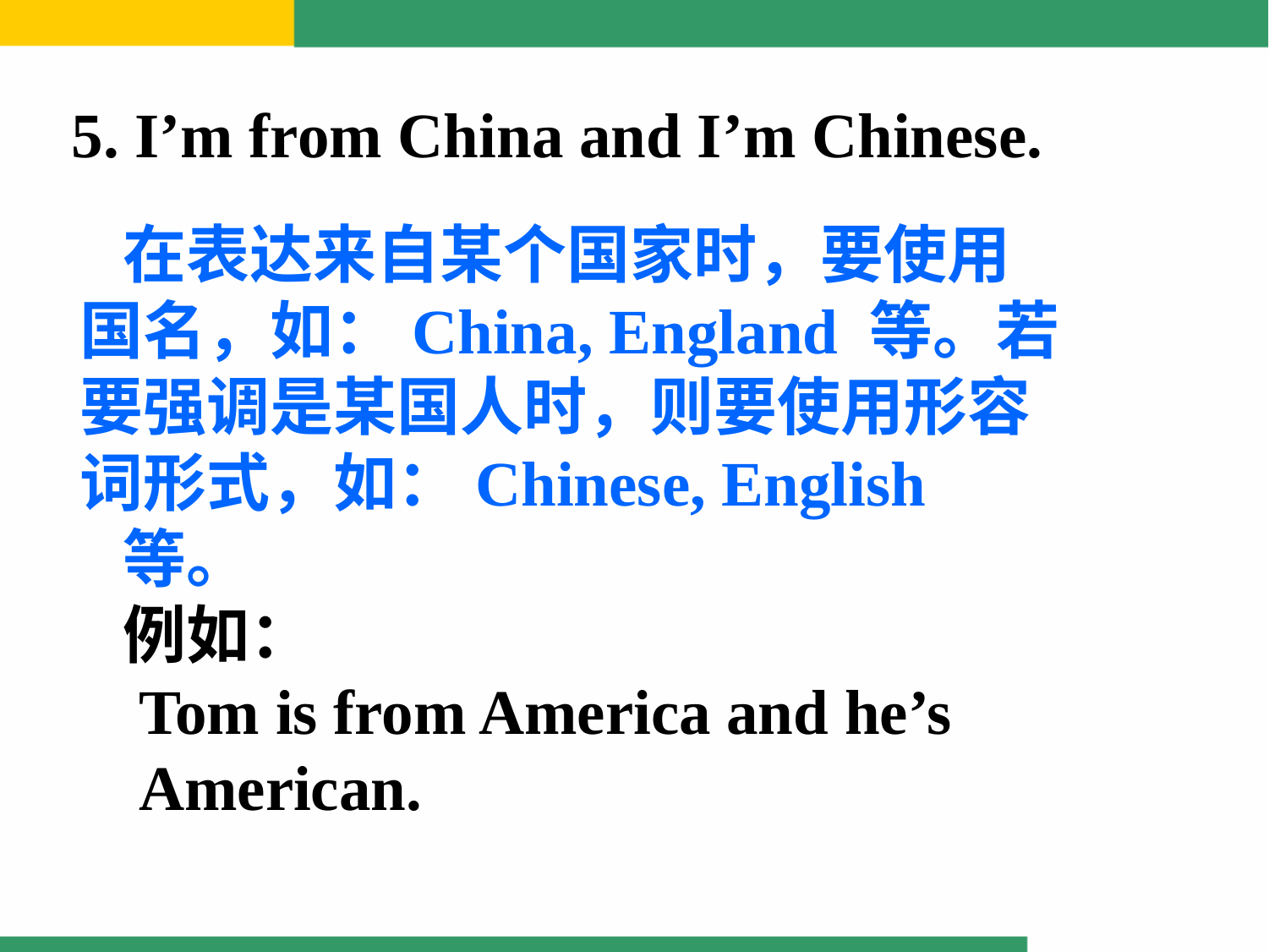

5. I’m from China and I’m Chinese.
      在表达来自某个国家时，要使用
   国名，如：China, England 等。若
   要强调是某国人时，则要使用形容
   词形式，如：Chinese, English
      等。
      例如：
   Tom is from America and he’s
   American.